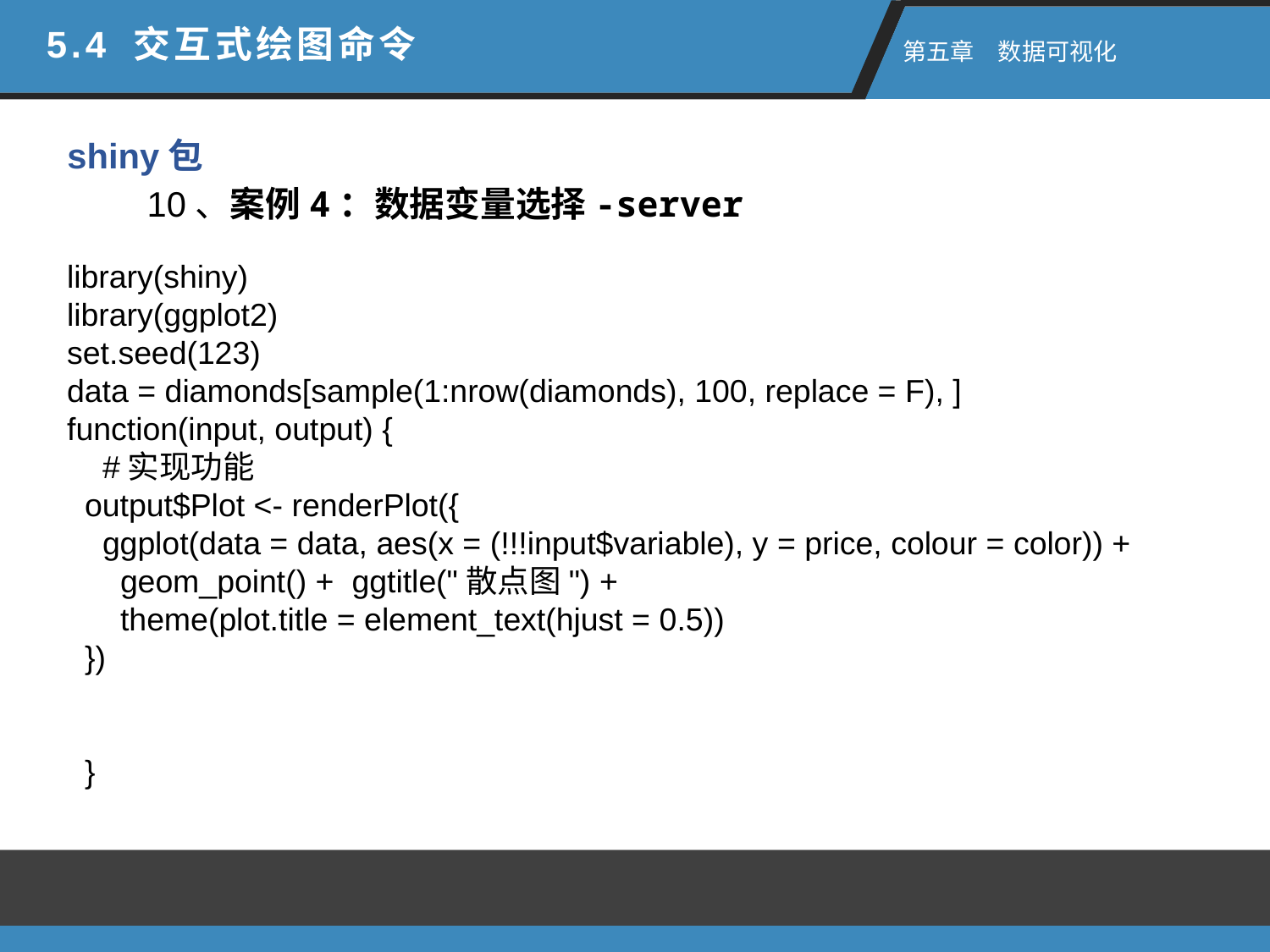

5.4 交互式绘图命令
  第五章　数据可视化
shiny包
10、案例4：数据变量选择-server
library(shiny)
library(ggplot2)
set.seed(123)
data = diamonds[sample(1:nrow(diamonds), 100, replace = F), ]
function(input, output) {
    #实现功能
  output$Plot <- renderPlot({
    ggplot(data = data, aes(x = (!!!input$variable), y = price, colour = color)) +
      geom_point() +  ggtitle("散点图") +
      theme(plot.title = element_text(hjust = 0.5))
  })

  }